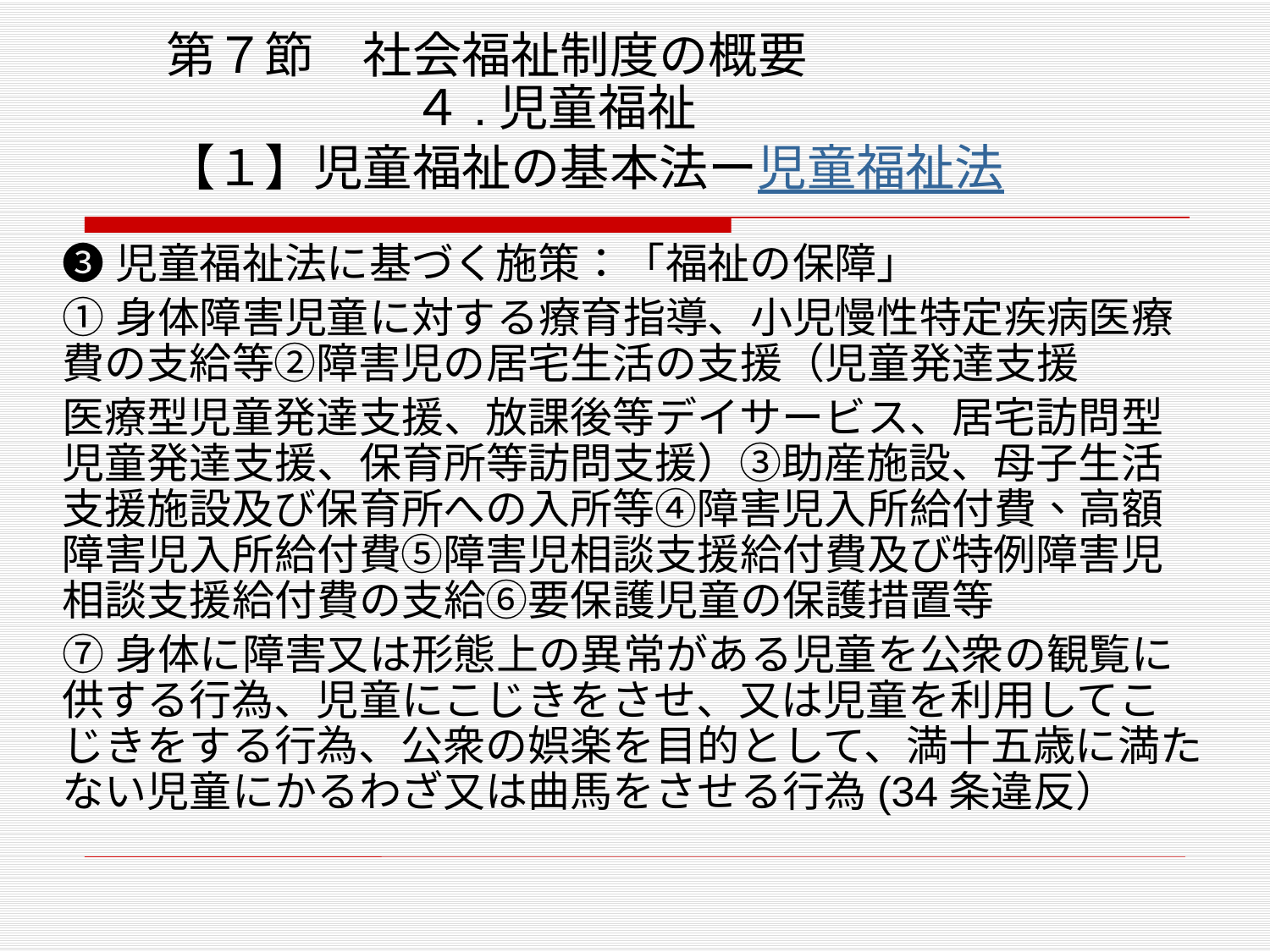

# 第７節　社会福祉制度の概要 　　　　　４.児童福祉 【１】児童福祉の基本法ー児童福祉法
❸児童福祉法に基づく施策：「福祉の保障」
①身体障害児童に対する療育指導、小児慢性特定疾病医療費の支給等②障害児の居宅生活の支援（児童発達支援
医療型児童発達支援、放課後等デイサービス、居宅訪問型児童発達支援、保育所等訪問支援）③助産施設、母子生活支援施設及び保育所への入所等④障害児入所給付費、高額障害児入所給付費⑤障害児相談支援給付費及び特例障害児相談支援給付費の支給⑥要保護児童の保護措置等
⑦身体に障害又は形態上の異常がある児童を公衆の観覧に供する行為、児童にこじきをさせ、又は児童を利用してこじきをする行為、公衆の娯楽を目的として、満十五歳に満たない児童にかるわざ又は曲馬をさせる行為(34条違反）